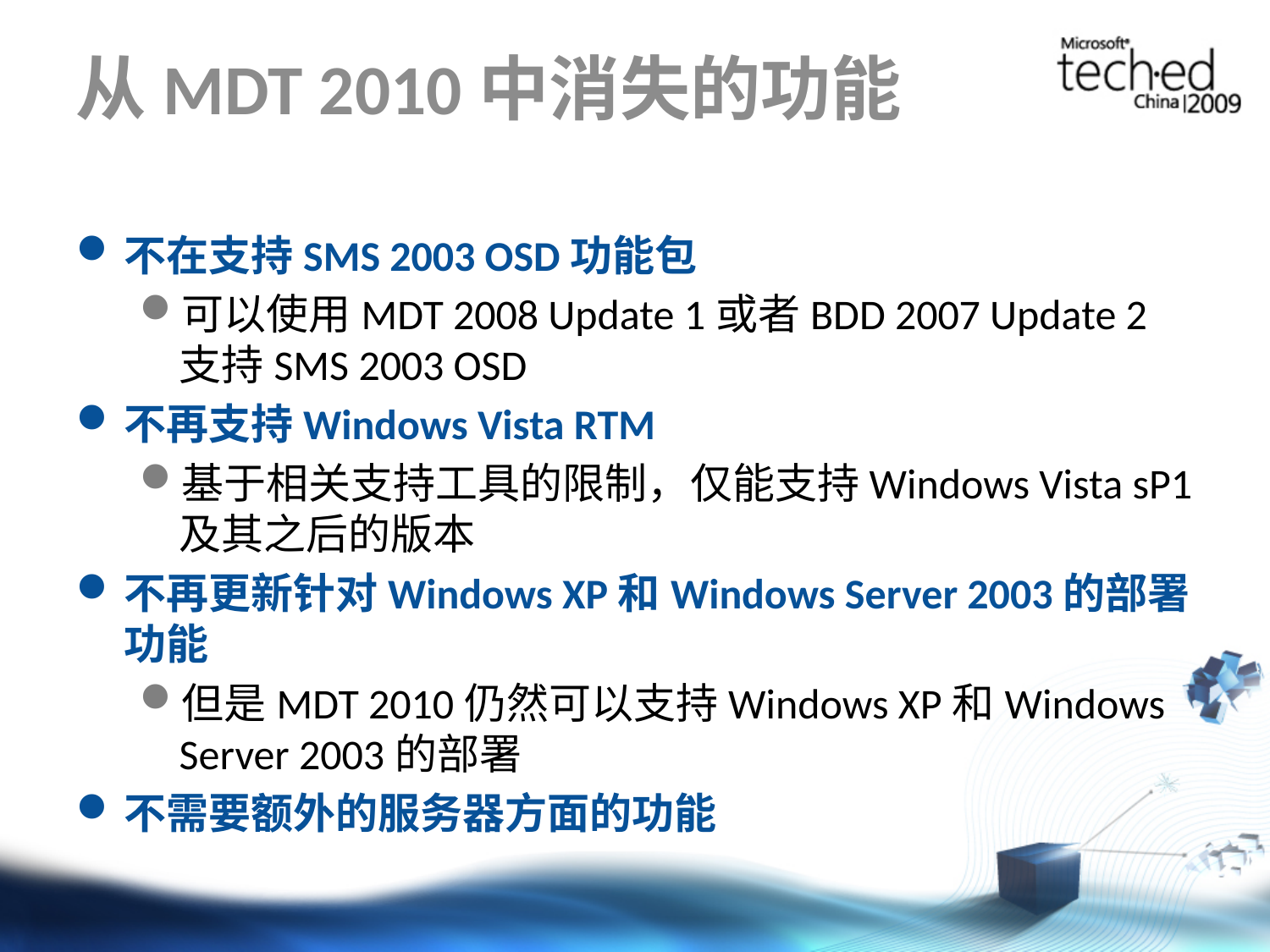

# 从MDT 2010中消失的功能
不在支持SMS 2003 OSD功能包
可以使用MDT 2008 Update 1或者BDD 2007 Update 2支持SMS 2003 OSD
不再支持Windows Vista RTM
基于相关支持工具的限制，仅能支持Windows Vista sP1及其之后的版本
不再更新针对Windows XP和Windows Server 2003的部署功能
但是MDT 2010仍然可以支持Windows XP和Windows Server 2003的部署
不需要额外的服务器方面的功能